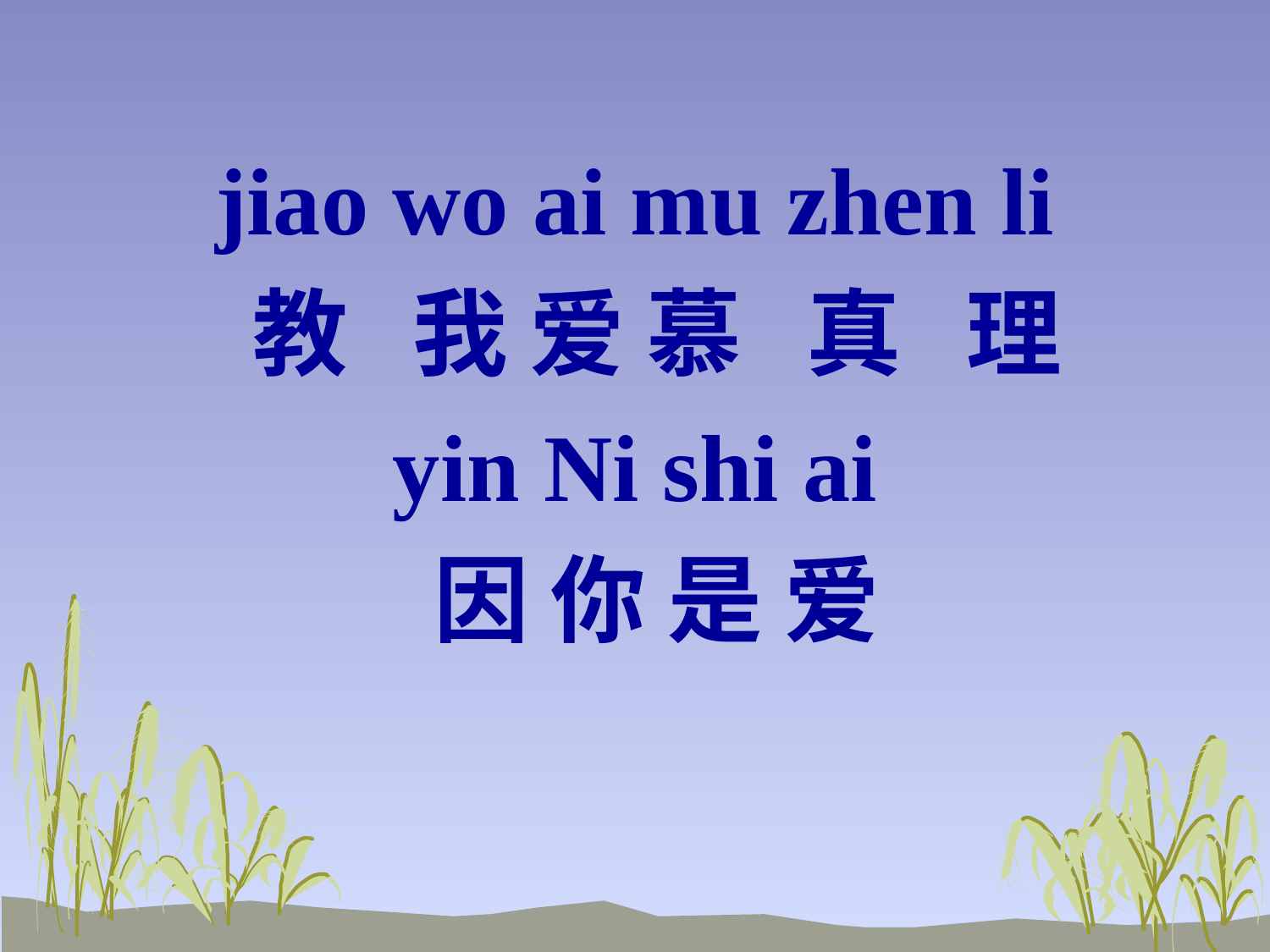

jiao wo ai mu zhen li
 教   我 爱 慕   真   理
yin Ni shi ai
 因 你 是 爱